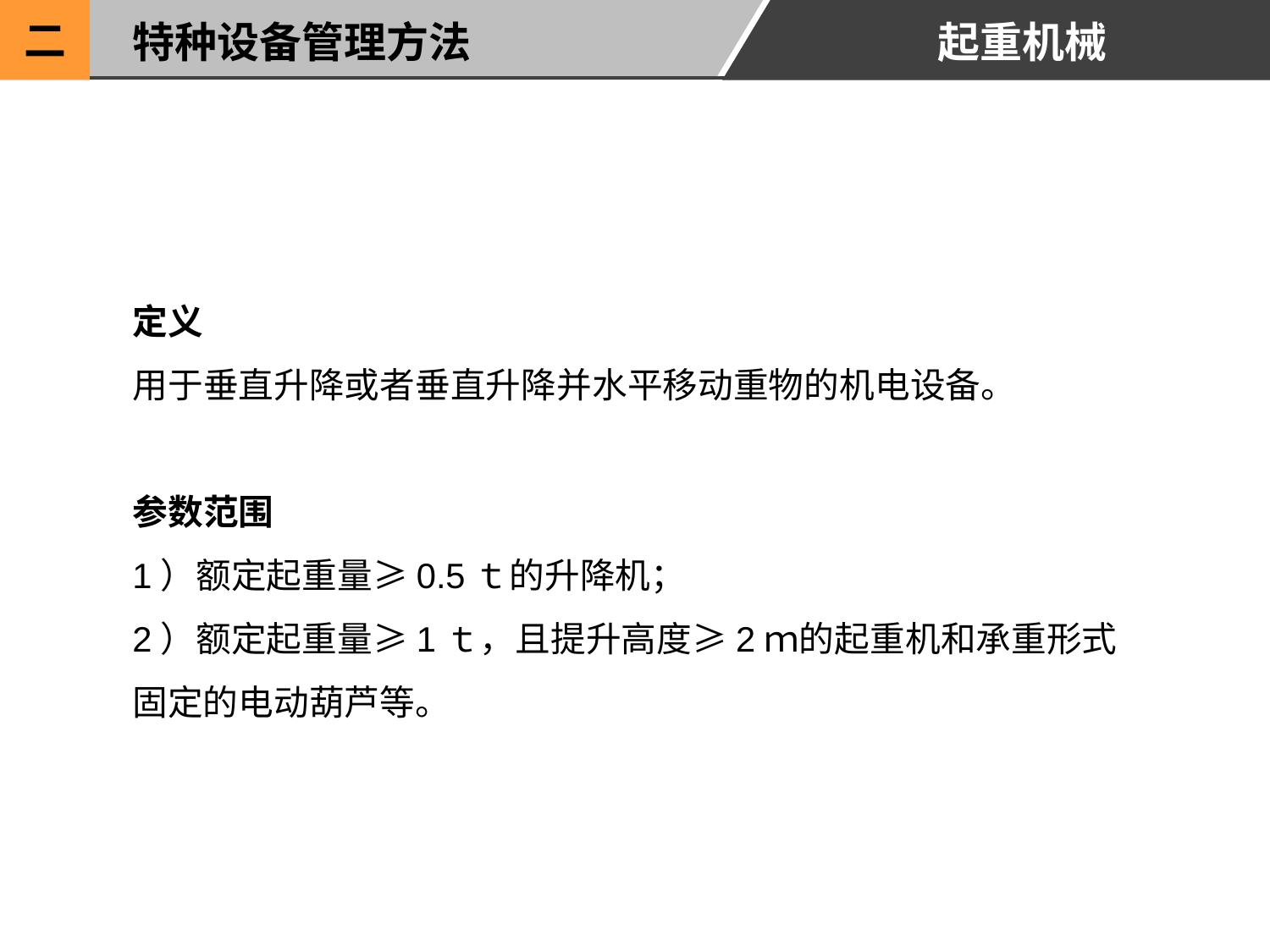

二
特种设备管理方法
起重机械

定义
用于垂直升降或者垂直升降并水平移动重物的机电设备。

参数范围
1）额定起重量≥0.5ｔ的升降机；
2）额定起重量≥1ｔ，且提升高度≥2ｍ的起重机和承重形式固定的电动葫芦等。